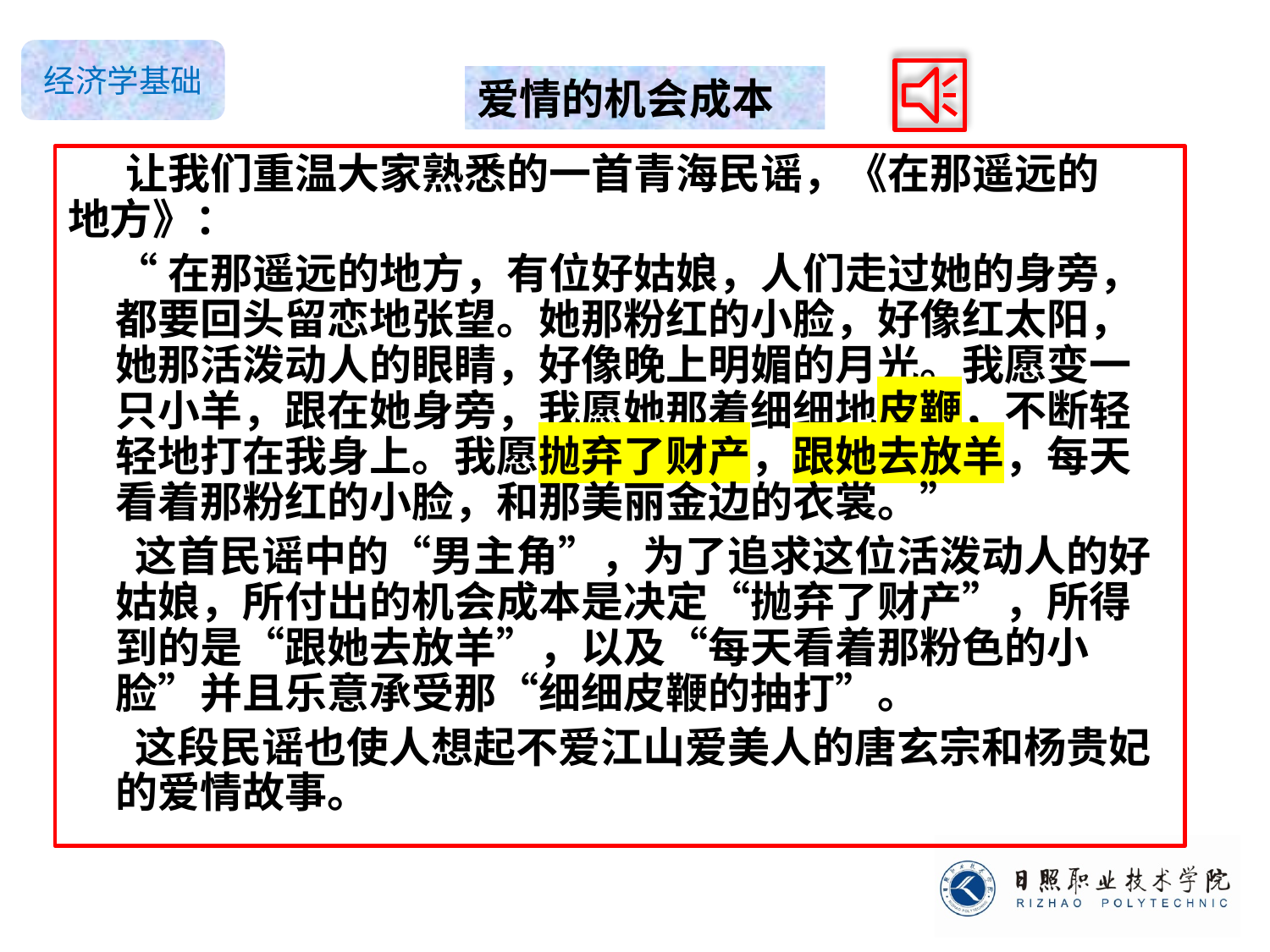

爱情的机会成本
     让我们重温大家熟悉的一首青海民谣，《在那遥远的    地方》：
     “在那遥远的地方，有位好姑娘，人们走过她的身旁，都要回头留恋地张望。她那粉红的小脸，好像红太阳，她那活泼动人的眼睛，好像晚上明媚的月光。我愿变一只小羊，跟在她身旁，我愿她那着细细地皮鞭，不断轻轻地打在我身上。我愿抛弃了财产，跟她去放羊，每天看着那粉红的小脸，和那美丽金边的衣裳。”
      这首民谣中的“男主角”，为了追求这位活泼动人的好姑娘，所付出的机会成本是决定“抛弃了财产”，所得到的是“跟她去放羊”，以及“每天看着那粉色的小脸”并且乐意承受那“细细皮鞭的抽打”。
      这段民谣也使人想起不爱江山爱美人的唐玄宗和杨贵妃的爱情故事。